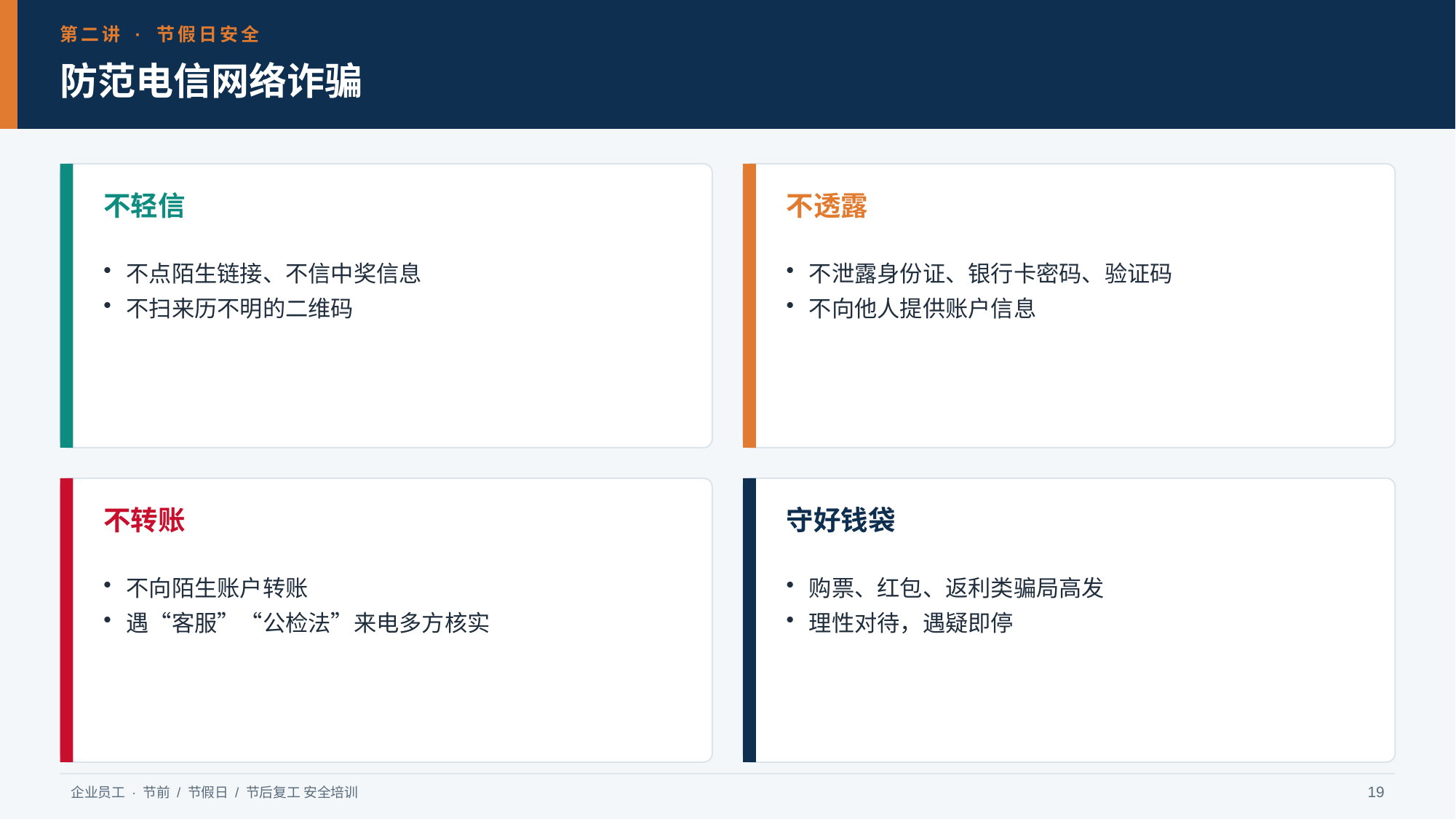

第二讲 · 节假日安全
防范电信网络诈骗

不轻信
不透露
不点陌生链接、不信中奖信息
不扫来历不明的二维码
不泄露身份证、银行卡密码、验证码
不向他人提供账户信息

不转账
守好钱袋
不向陌生账户转账
遇“客服”“公检法”来电多方核实
购票、红包、返利类骗局高发
理性对待，遇疑即停

企业员工 · 节前 / 节假日 / 节后复工 安全培训
19